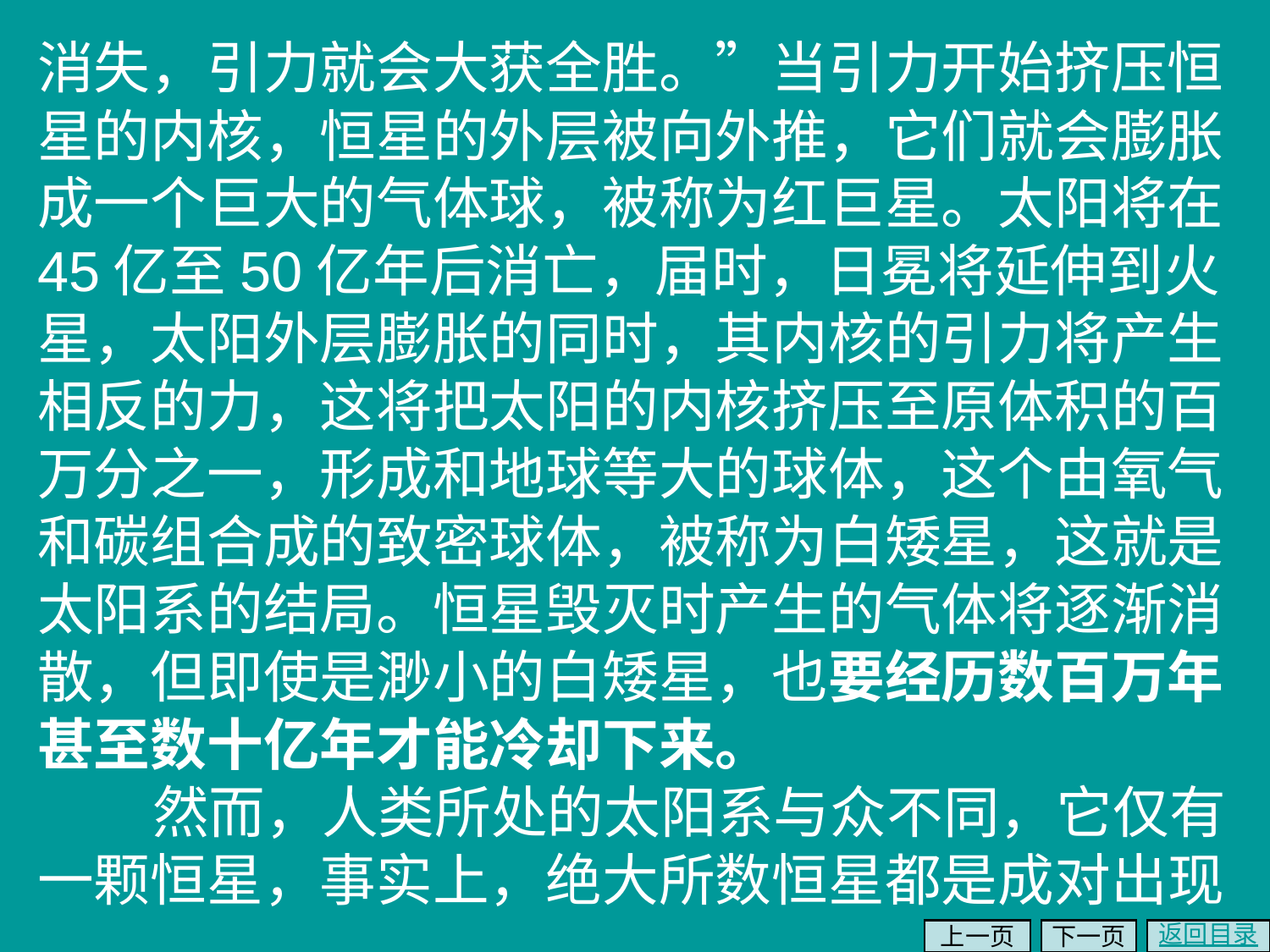

消失，引力就会大获全胜。”当引力开始挤压恒星的内核，恒星的外层被向外推，它们就会膨胀成一个巨大的气体球，被称为红巨星。太阳将在45亿至50亿年后消亡，届时，日冕将延伸到火星，太阳外层膨胀的同时，其内核的引力将产生相反的力，这将把太阳的内核挤压至原体积的百万分之一，形成和地球等大的球体，这个由氧气和碳组合成的致密球体，被称为白矮星，这就是太阳系的结局。恒星毁灭时产生的气体将逐渐消散，但即使是渺小的白矮星，也要经历数百万年甚至数十亿年才能冷却下来。
        然而，人类所处的太阳系与众不同，它仅有一颗恒星，事实上，绝大所数恒星都是成对出现
上一页
下一页
返回目录